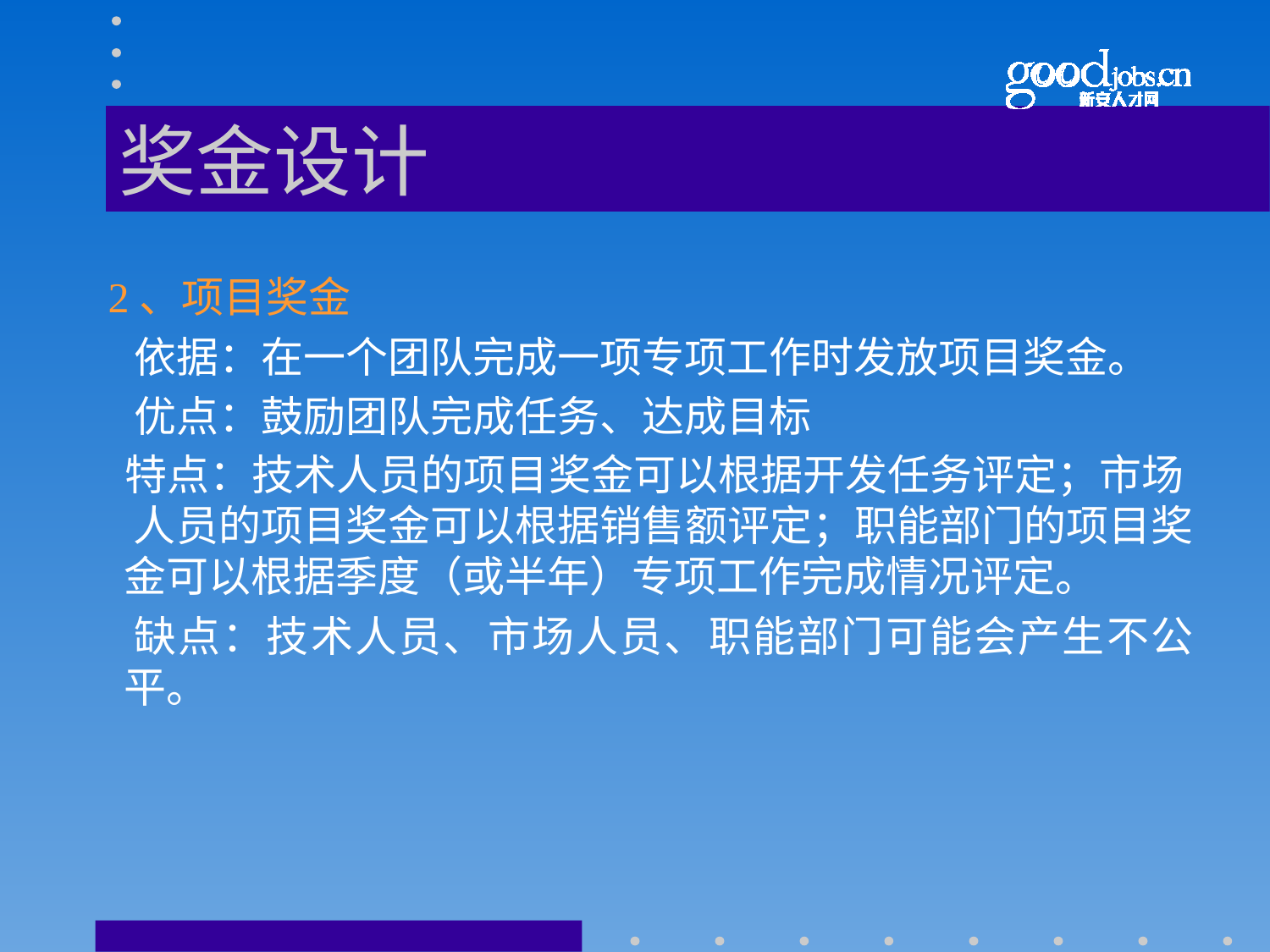

# 奖金设计
   2、项目奖金
     依据：在一个团队完成一项专项工作时发放项目奖金。
     优点：鼓励团队完成任务、达成目标
    特点：技术人员的项目奖金可以根据开发任务评定；市场   人员的项目奖金可以根据销售额评定；职能部门的项目奖金可以根据季度（或半年）专项工作完成情况评定。
    缺点：技术人员、市场人员、职能部门可能会产生不公平。